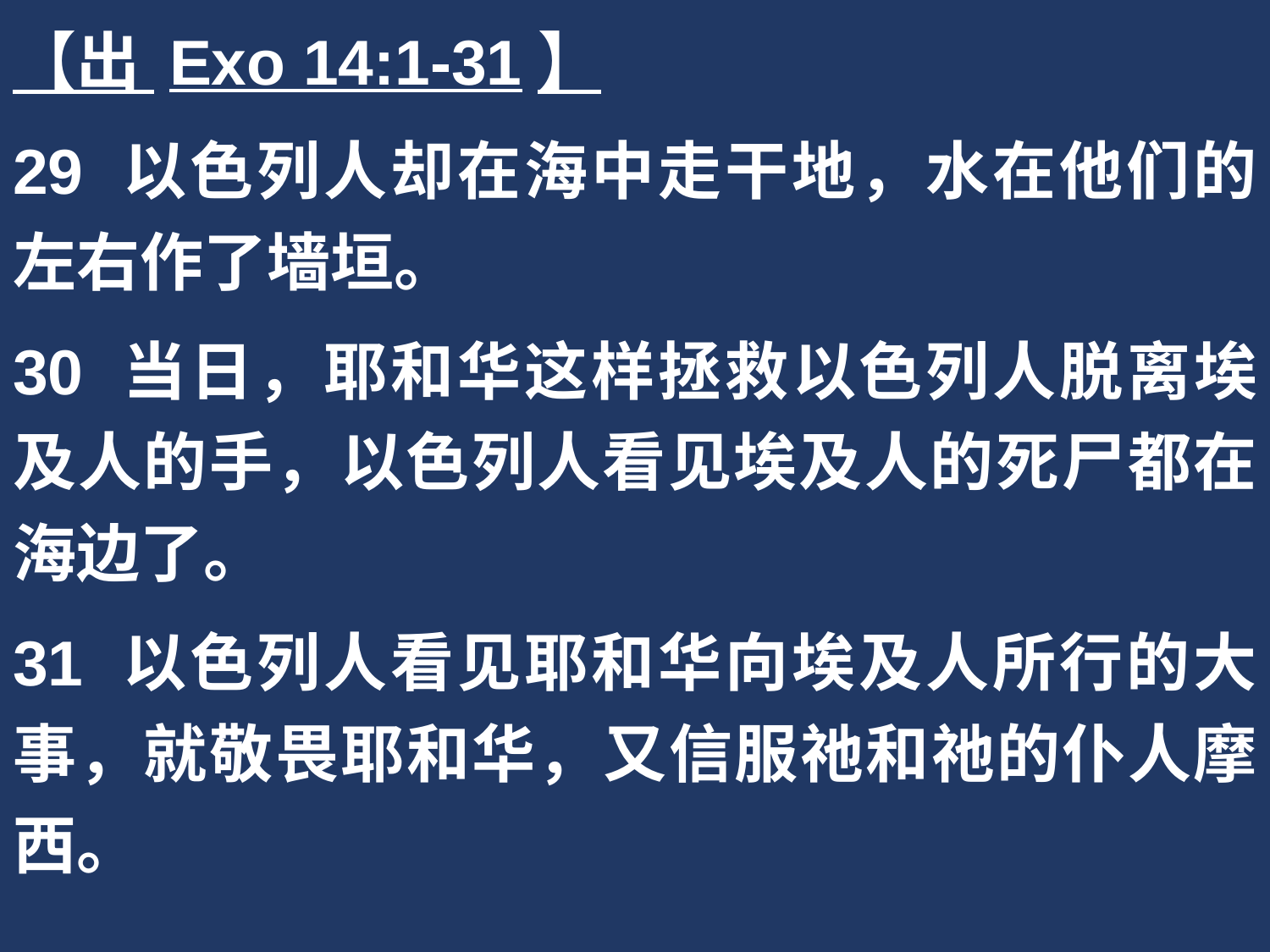

【出 Exo 14:1-31】
29 以色列人却在海中走干地，水在他们的左右作了墙垣。
30 当日，耶和华这样拯救以色列人脱离埃及人的手，以色列人看见埃及人的死尸都在海边了。
31 以色列人看见耶和华向埃及人所行的大事，就敬畏耶和华，又信服祂和祂的仆人摩西。